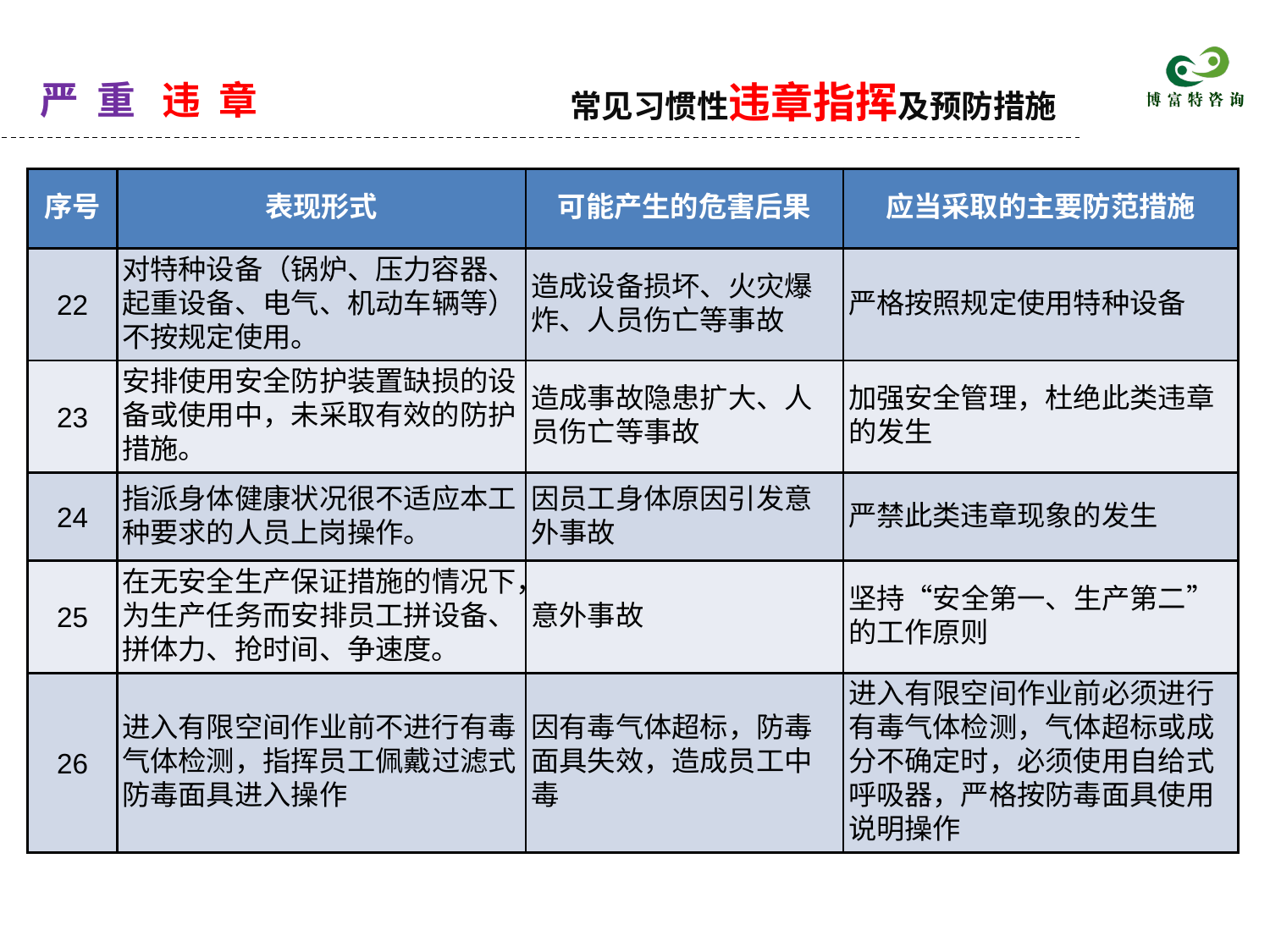

严  重   违  章
| 序号 | 表现形式 | 可能产生的危害后果 | 应当采取的主要防范措施 |
| --- | --- | --- | --- |
| 22 | 对特种设备（锅炉、压力容器、起重设备、电气、机动车辆等）不按规定使用。 | 造成设备损坏、火灾爆炸、人员伤亡等事故 | 严格按照规定使用特种设备 |
| 23 | 安排使用安全防护装置缺损的设备或使用中，未采取有效的防护措施。 | 造成事故隐患扩大、人员伤亡等事故 | 加强安全管理，杜绝此类违章的发生 |
| 24 | 指派身体健康状况很不适应本工种要求的人员上岗操作。 | 因员工身体原因引发意外事故 | 严禁此类违章现象的发生 |
| 25 | 在无安全生产保证措施的情况下，为生产任务而安排员工拼设备、拼体力、抢时间、争速度。 | 意外事故 | 坚持“安全第一、生产第二”的工作原则 |
| 26 | 进入有限空间作业前不进行有毒气体检测，指挥员工佩戴过滤式防毒面具进入操作 | 因有毒气体超标，防毒面具失效，造成员工中毒 | 进入有限空间作业前必须进行有毒气体检测，气体超标或成分不确定时，必须使用自给式呼吸器，严格按防毒面具使用说明操作 |